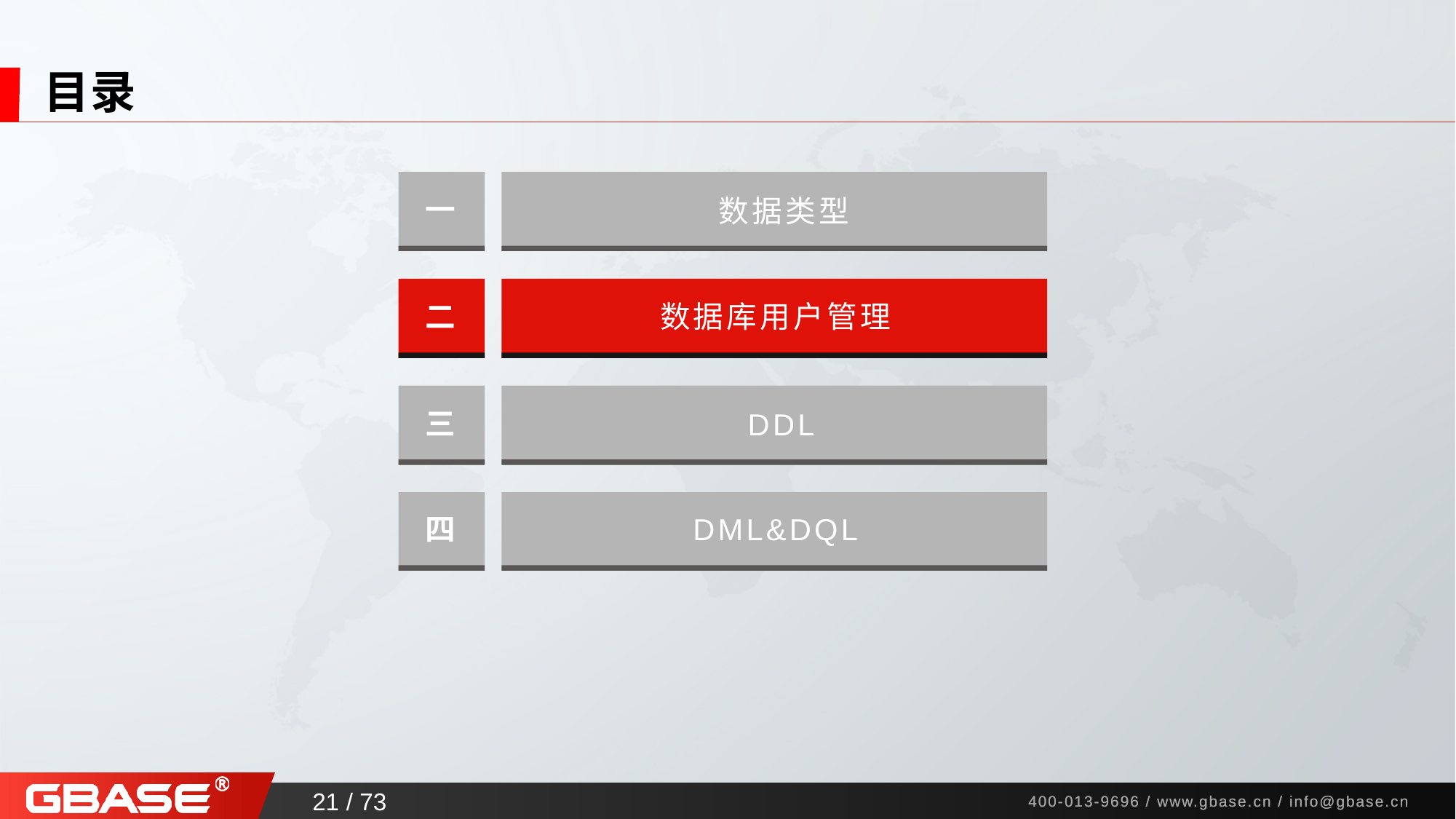

# 目录

一
 数据类型

数据库用户管理
二

三
 DDL

DML&DQL
四